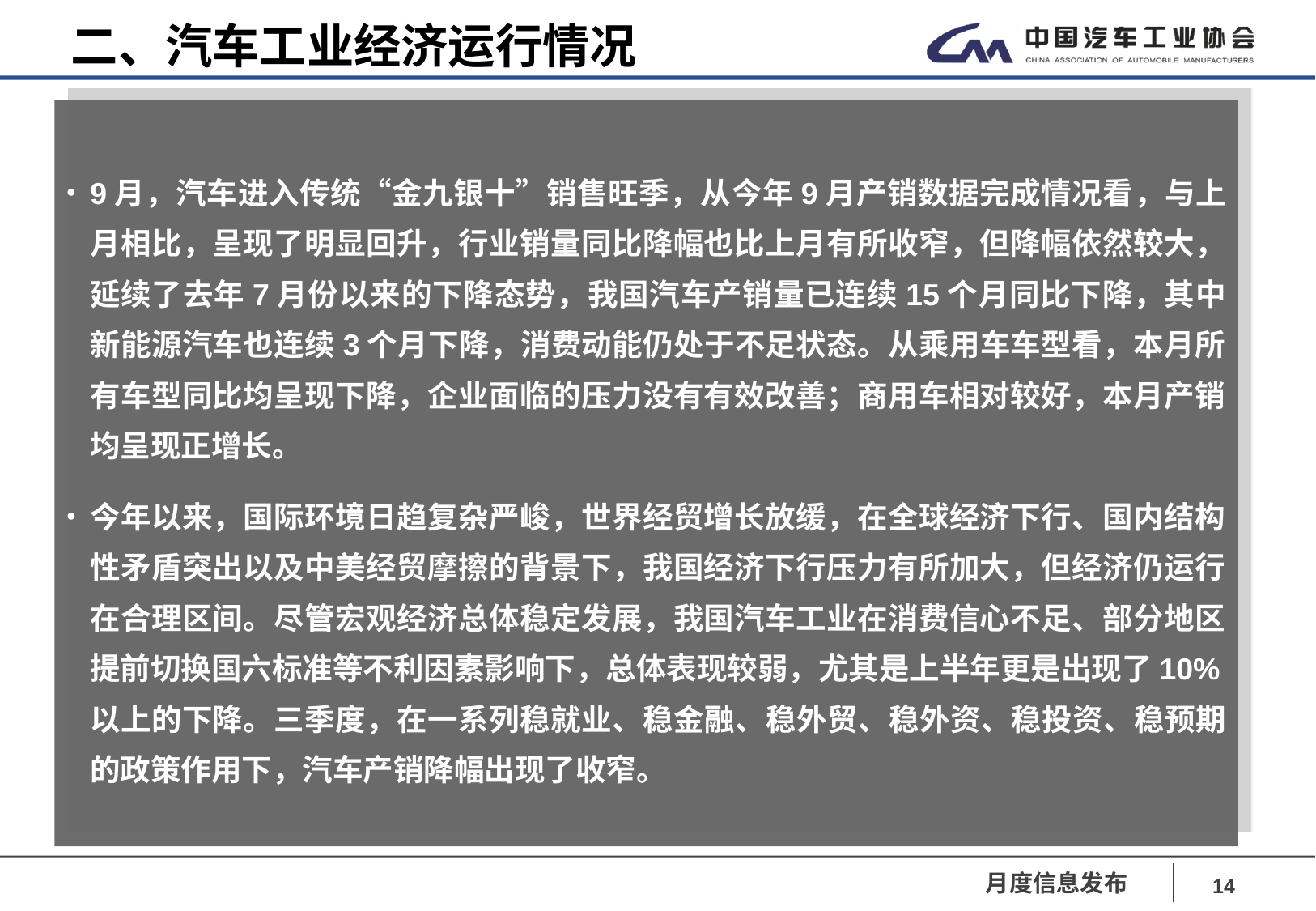

二、汽车工业经济运行情况
9月，汽车进入传统“金九银十”销售旺季，从今年9月产销数据完成情况看，与上月相比，呈现了明显回升，行业销量同比降幅也比上月有所收窄，但降幅依然较大，延续了去年7月份以来的下降态势，我国汽车产销量已连续15个月同比下降，其中新能源汽车也连续3个月下降，消费动能仍处于不足状态。从乘用车车型看，本月所有车型同比均呈现下降，企业面临的压力没有有效改善；商用车相对较好，本月产销均呈现正增长。
今年以来，国际环境日趋复杂严峻，世界经贸增长放缓，在全球经济下行、国内结构性矛盾突出以及中美经贸摩擦的背景下，我国经济下行压力有所加大，但经济仍运行在合理区间。尽管宏观经济总体稳定发展，我国汽车工业在消费信心不足、部分地区提前切换国六标准等不利因素影响下，总体表现较弱，尤其是上半年更是出现了10%以上的下降。三季度，在一系列稳就业、稳金融、稳外贸、稳外资、稳投资、稳预期的政策作用下，汽车产销降幅出现了收窄。